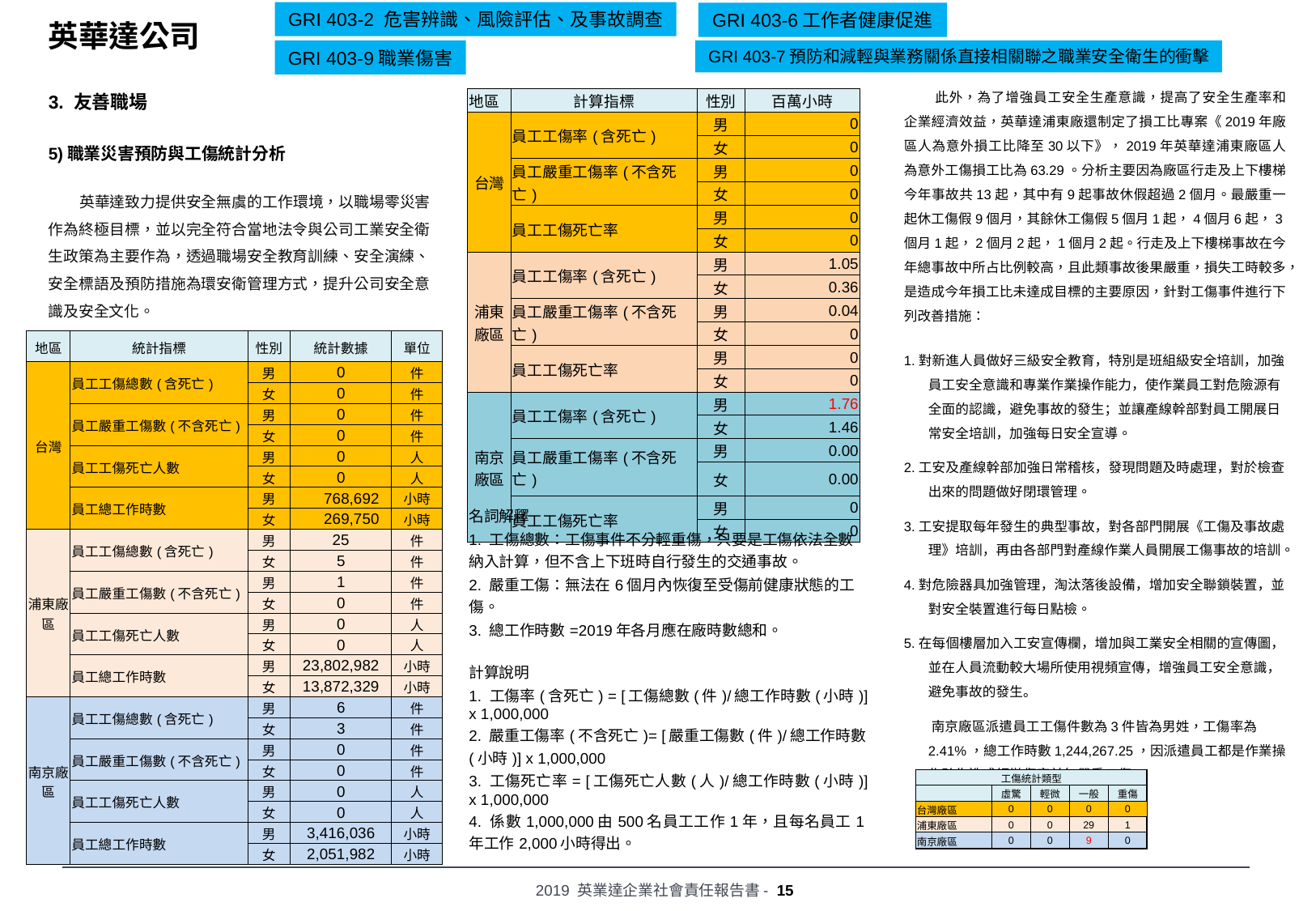

# 英華達公司
GRI 403-2 危害辨識、風險評估、及事故調查
GRI 403-6工作者健康促進
GRI 403-9職業傷害
GRI 403-7預防和減輕與業務關係直接相關聯之職業安全衛生的衝擊
3. 友善職場
5)職業災害預防與工傷統計分析
英華達致力提供安全無虞的工作環境，以職場零災害作為終極目標，並以完全符合當地法令與公司工業安全衛生政策為主要作為，透過職場安全教育訓練、安全演練、安全標語及預防措施為環安衛管理方式，提升公司安全意識及安全文化。

此外，為了增強員工安全生產意識，提高了安全生產率和企業經濟效益，英華達浦東廠還制定了損工比專案《2019年廠區人為意外損工比降至30以下》，2019年英華達浦東廠區人為意外工傷損工比為63.29。分析主要因為廠區行走及上下樓梯今年事故共13起，其中有9起事故休假超過2個月。最嚴重一起休工傷假9個月，其餘休工傷假5個月1起，4個月6起，3個月1起，2個月2起，1個月2起。行走及上下樓梯事故在今年總事故中所占比例較高，且此類事故後果嚴重，損失工時較多，是造成今年損工比未達成目標的主要原因，針對工傷事件進行下列改善措施：
1.對新進人員做好三級安全教育，特別是班組級安全培訓，加強員工安全意識和專業作業操作能力，使作業員工對危險源有全面的認識，避免事故的發生；並讓產線幹部對員工開展日常安全培訓，加強每日安全宣導。
2.工安及產線幹部加強日常稽核，發現問題及時處理，對於檢查出來的問題做好閉環管理。
3.工安提取每年發生的典型事故，對各部門開展《工傷及事故處理》培訓，再由各部門對產線作業人員開展工傷事故的培訓。
4.對危險器具加強管理，淘汰落後設備，增加安全聯鎖裝置，並對安全裝置進行每日點檢。
5.在每個樓層加入工安宣傳欄，增加與工業安全相關的宣傳圖，並在人員流動較大場所使用視頻宣傳，增強員工安全意識，避免事故的發生。
        南京廠區派遣員工工傷件數為3件皆為男姓，工傷率為 2.41%，總工作時數1,244,267.25，因派遣員工都是作業操作疏失造成輕微傷害並無嚴重工傷。

| 地區 | 計算指標 | 性別 | 百萬小時 |
| --- | --- | --- | --- |
| 台灣 | 員工工傷率(含死亡) | 男 | 0 |
|  |  | 女 | 0 |
|  | 員工嚴重工傷率(不含死亡) | 男 | 0 |
|  |  | 女 | 0 |
|  | 員工工傷死亡率 | 男 | 0 |
|  |  | 女 | 0 |
| 浦東廠區 | 員工工傷率(含死亡) | 男 | 1.05 |
|  |  | 女 | 0.36 |
|  | 員工嚴重工傷率(不含死亡) | 男 | 0.04 |
|  |  | 女 | 0 |
|  | 員工工傷死亡率 | 男 | 0 |
|  |  | 女 | 0 |
| 南京廠區 | 員工工傷率(含死亡) | 男 | 1.76 |
|  |  | 女 | 1.46 |
|  | 員工嚴重工傷率(不含死亡) | 男 | 0.00 |
|  |  | 女 | 0.00 |
|  | 員工工傷死亡率 | 男 | 0 |
|  |  | 女 | 0 |
| 地區 | 統計指標 | 性別 | 統計數據 | 單位 |
| --- | --- | --- | --- | --- |
| 台灣 | 員工工傷總數(含死亡) | 男 | 0 | 件 |
|  |  | 女 | 0 | 件 |
|  | 員工嚴重工傷數(不含死亡) | 男 | 0 | 件 |
|  |  | 女 | 0 | 件 |
|  | 員工工傷死亡人數 | 男 | 0 | 人 |
|  |  | 女 | 0 | 人 |
|  | 員工總工作時數 | 男 | 768,692 | 小時 |
|  |  | 女 | 269,750 | 小時 |
| 浦東廠區 | 員工工傷總數(含死亡) | 男 | 25 | 件 |
|  |  | 女 | 5 | 件 |
|  | 員工嚴重工傷數(不含死亡) | 男 | 1 | 件 |
|  |  | 女 | 0 | 件 |
|  | 員工工傷死亡人數 | 男 | 0 | 人 |
|  |  | 女 | 0 | 人 |
|  | 員工總工作時數 | 男 | 23,802,982 | 小時 |
|  |  | 女 | 13,872,329 | 小時 |
| 南京廠區 | 員工工傷總數(含死亡) | 男 | 6 | 件 |
|  |  | 女 | 3 | 件 |
|  | 員工嚴重工傷數(不含死亡) | 男 | 0 | 件 |
|  |  | 女 | 0 | 件 |
|  | 員工工傷死亡人數 | 男 | 0 | 人 |
|  |  | 女 | 0 | 人 |
|  | 員工總工作時數 | 男 | 3,416,036 | 小時 |
|  |  | 女 | 2,051,982 | 小時 |
| 名詞解釋 |
| --- |
| 1. 工傷總數：工傷事件不分輕重傷，只要是工傷依法全數納入計算，但不含上下班時自行發生的交通事故。 |
| 2. 嚴重工傷：無法在6個月內恢復至受傷前健康狀態的工傷。 |
| 3. 總工作時數=2019年各月應在廠時數總和。 |
|  |
| 計算說明 |
| 1. 工傷率(含死亡) = [工傷總數(件)/總工作時數(小時)] x 1,000,000 |
| 2. 嚴重工傷率(不含死亡)= [嚴重工傷數(件)/總工作時數(小時)] x 1,000,000 |
| 3. 工傷死亡率= [工傷死亡人數(人)/總工作時數(小時)] x 1,000,000 |
| 4. 係數1,000,000由500名員工工作1年，且每名員工1年工作2,000小時得出。 |

| 工傷統計類型 |  |  |  |  |
| --- | --- | --- | --- | --- |
|  | 虛驚 | 輕微 | 一般 | 重傷 |
| 台灣廠區 | 0 | 0 | 0 | 0 |
| 浦東廠區 | 0 | 0 | 29 | 1 |
| 南京廠區 | 0 | 0 | 9 | 0 |